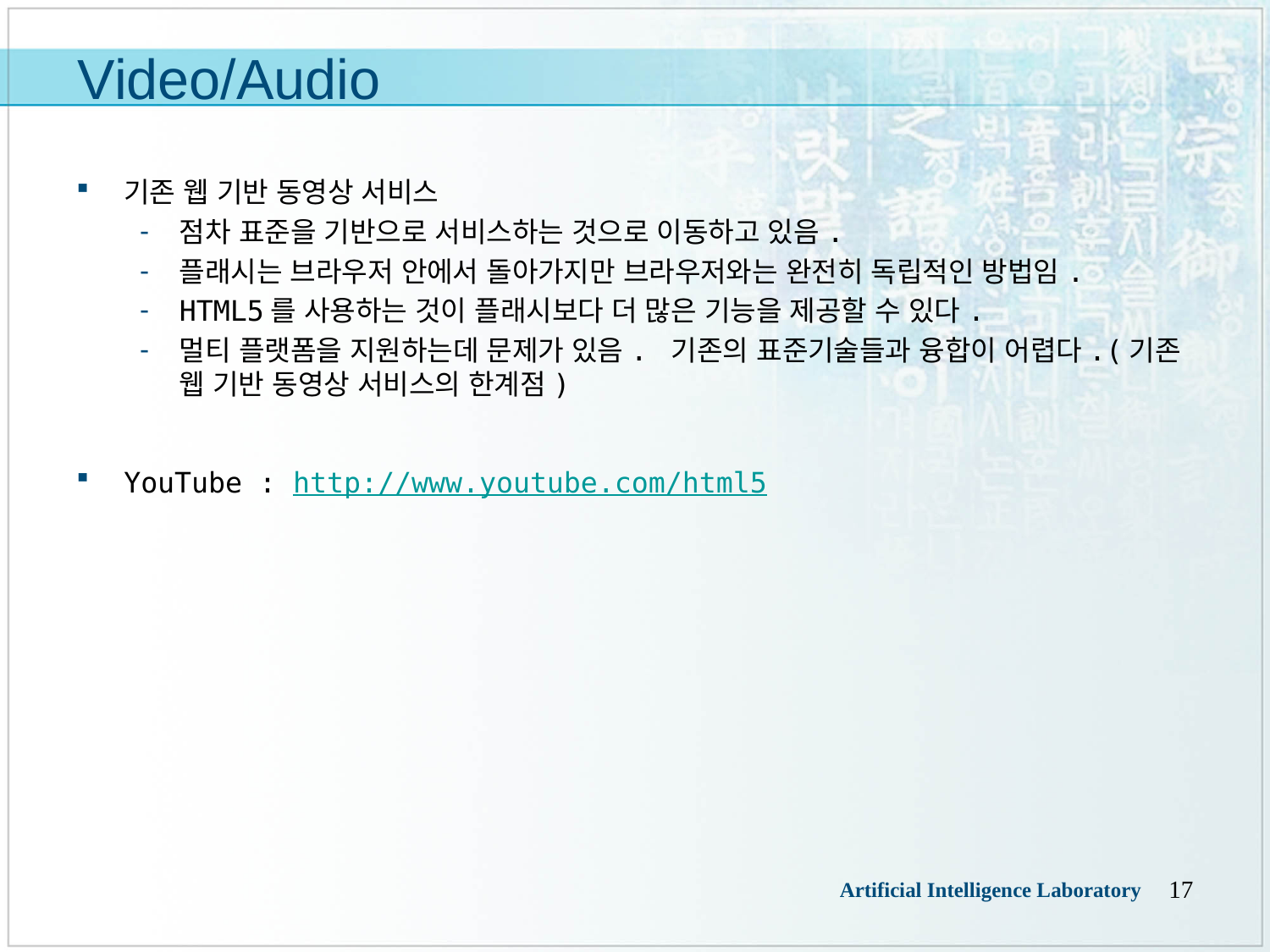

# Video/Audio
기존 웹 기반 동영상 서비스
점차 표준을 기반으로 서비스하는 것으로 이동하고 있음.
플래시는 브라우저 안에서 돌아가지만 브라우저와는 완전히 독립적인 방법임.
HTML5를 사용하는 것이 플래시보다 더 많은 기능을 제공할 수 있다.
멀티 플랫폼을 지원하는데 문제가 있음. 기존의 표준기술들과 융합이 어렵다.(기존 웹 기반 동영상 서비스의 한계점)

YouTube : http://www.youtube.com/html5

17